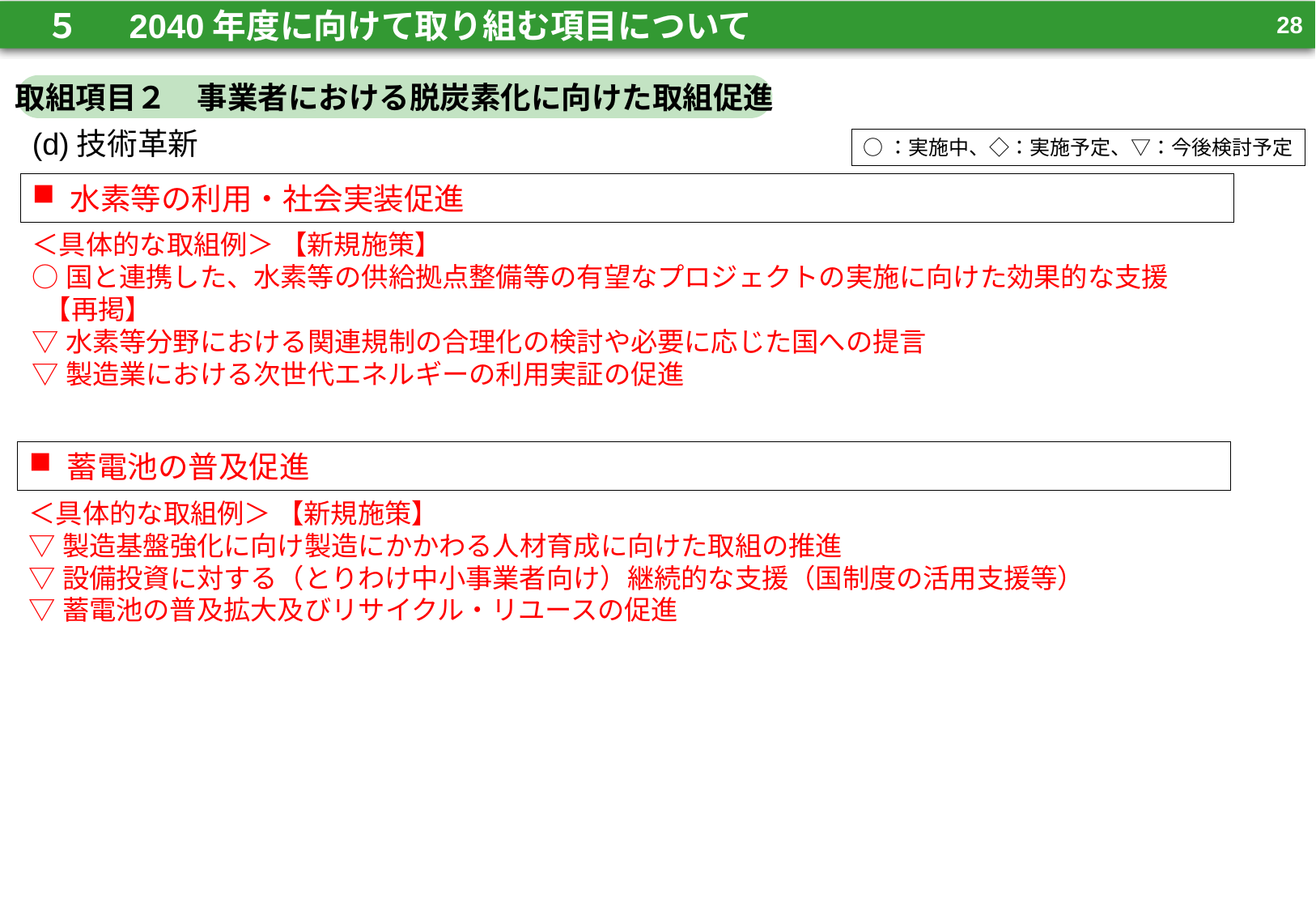

28
　５　 2040年度に向けて取り組む項目について
28
取組項目２　事業者における脱炭素化に向けた取組促進
(d)技術革新
○：実施中、◇：実施予定、▽：今後検討予定
水素等の利用・社会実装促進
＜具体的な取組例＞ 【新規施策】
○国と連携した、水素等の供給拠点整備等の有望なプロジェクトの実施に向けた効果的な支援【再掲】
▽水素等分野における関連規制の合理化の検討や必要に応じた国への提言
▽製造業における次世代エネルギーの利用実証の促進
蓄電池の普及促進
＜具体的な取組例＞ 【新規施策】
▽製造基盤強化に向け製造にかかわる人材育成に向けた取組の推進
▽設備投資に対する（とりわけ中小事業者向け）継続的な支援（国制度の活用支援等）
▽蓄電池の普及拡大及びリサイクル・リユースの促進